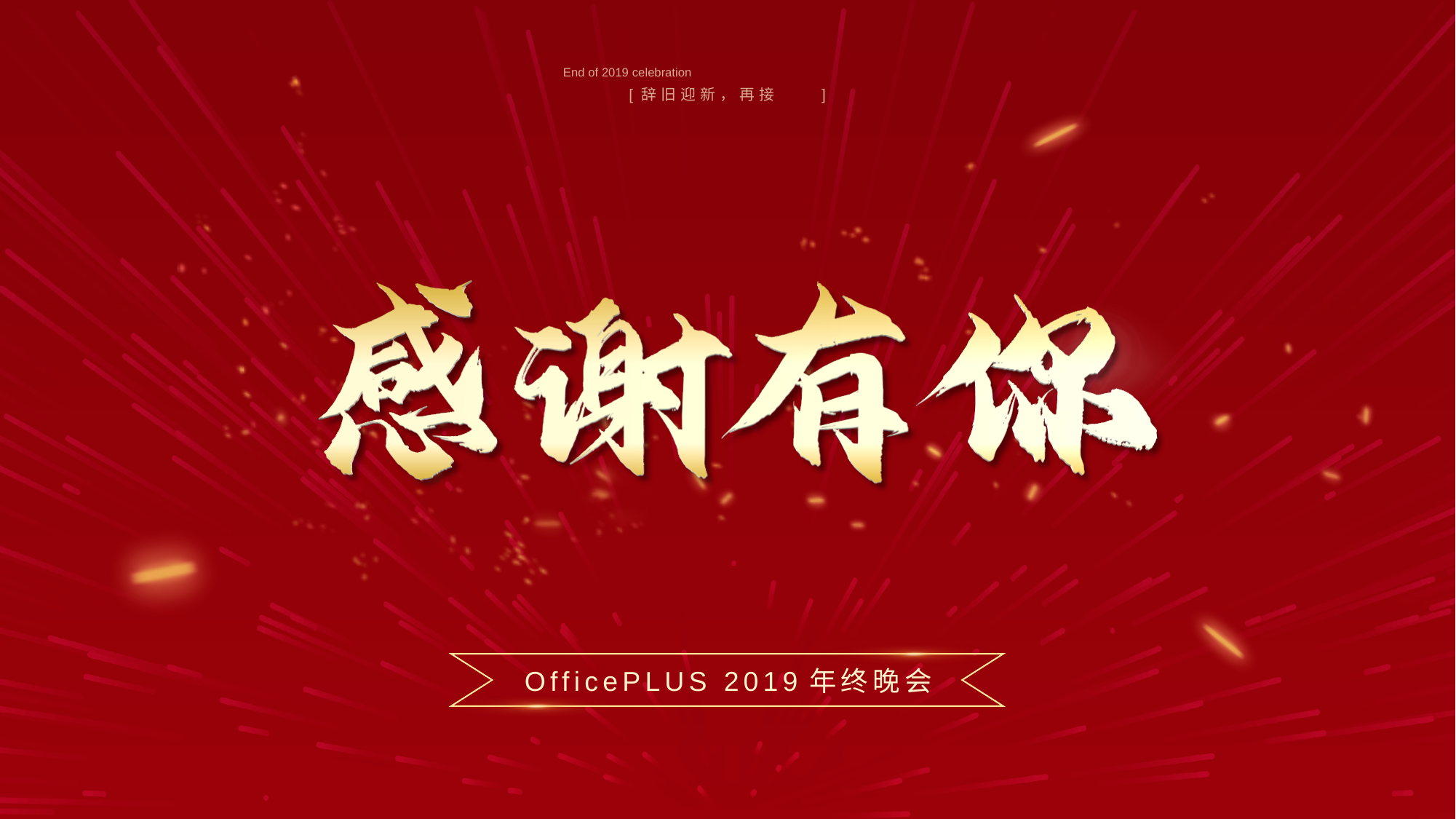

End of 2019 celebration
[辞旧迎新，再接再厉]
OfficePLUS 2019年终晚会